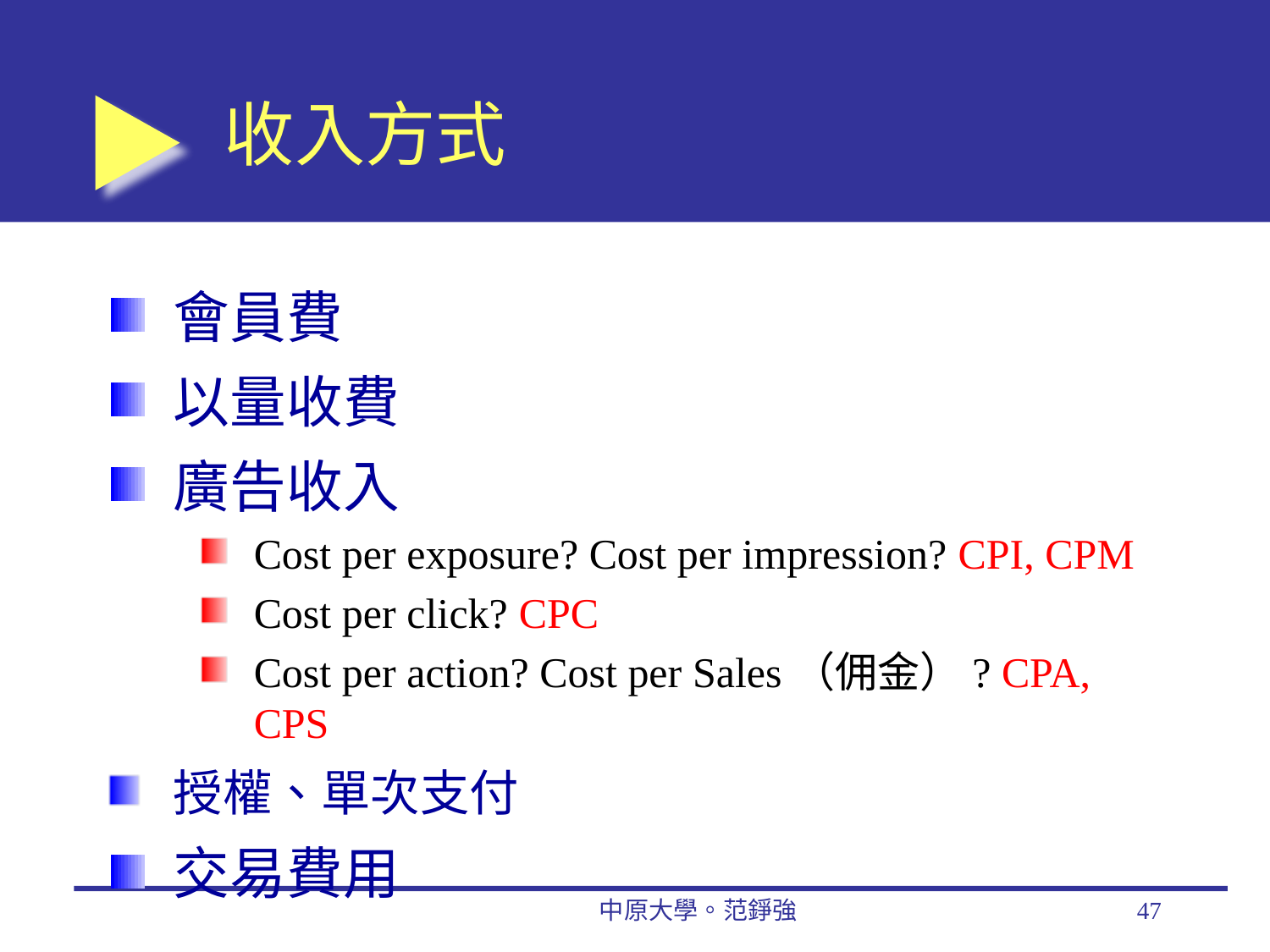

# 收入方式
會員費
以量收費
廣告收入
Cost per exposure? Cost per impression? CPI, CPM
Cost per click? CPC
Cost per action? Cost per Sales（佣金）? CPA, CPS
授權、單次支付
交易費用
中原大學。范錚強
47